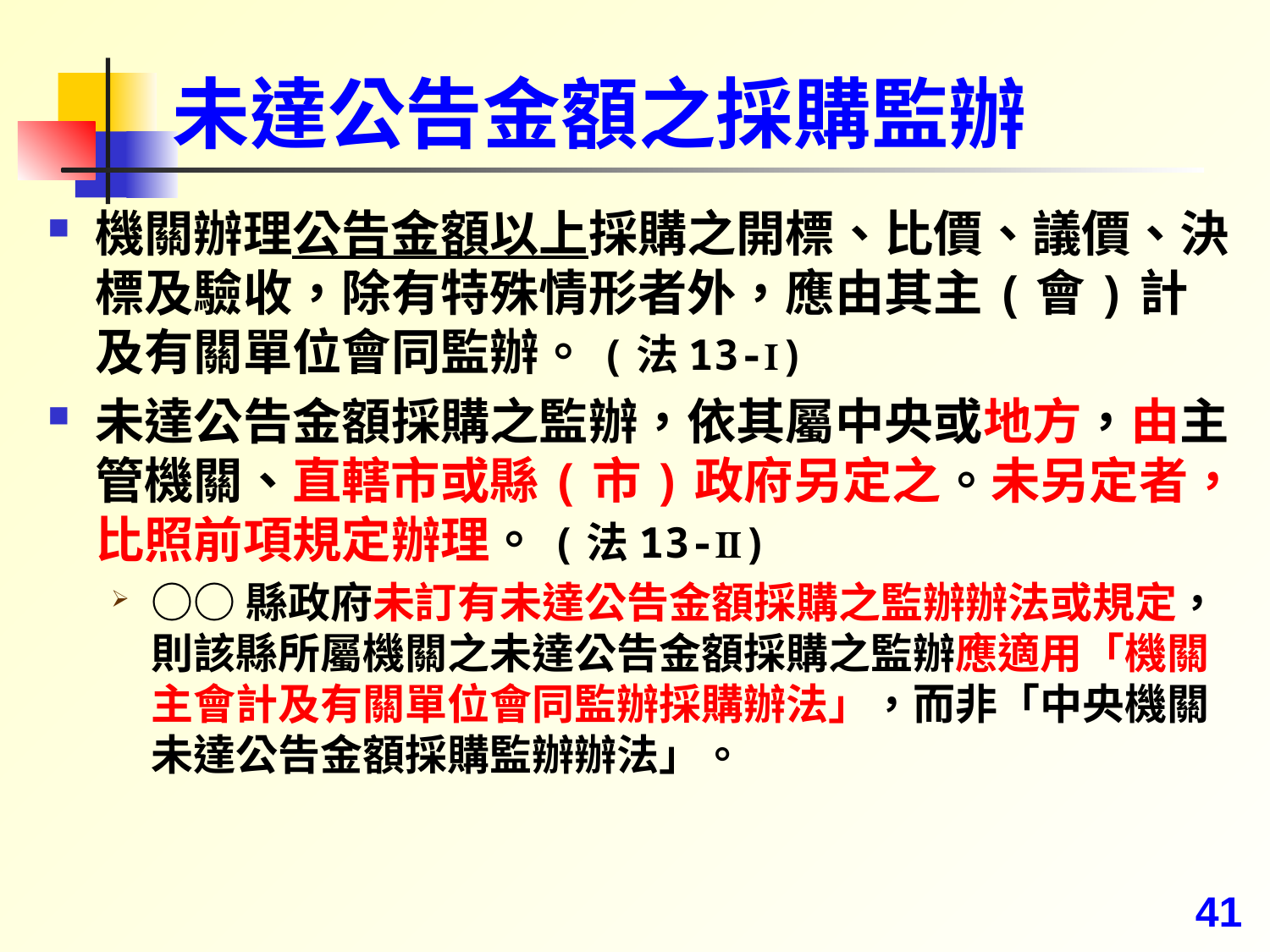

# 未達公告金額之採購監辦
機關辦理公告金額以上採購之開標、比價、議價、決標及驗收，除有特殊情形者外，應由其主(會)計及有關單位會同監辦。(法13-Ⅰ)
未達公告金額採購之監辦，依其屬中央或地方，由主管機關、直轄市或縣(市)政府另定之。未另定者，比照前項規定辦理。(法13-Ⅱ)
○○縣政府未訂有未達公告金額採購之監辦辦法或規定，則該縣所屬機關之未達公告金額採購之監辦應適用「機關主會計及有關單位會同監辦採購辦法」，而非「中央機關未達公告金額採購監辦辦法」。

41